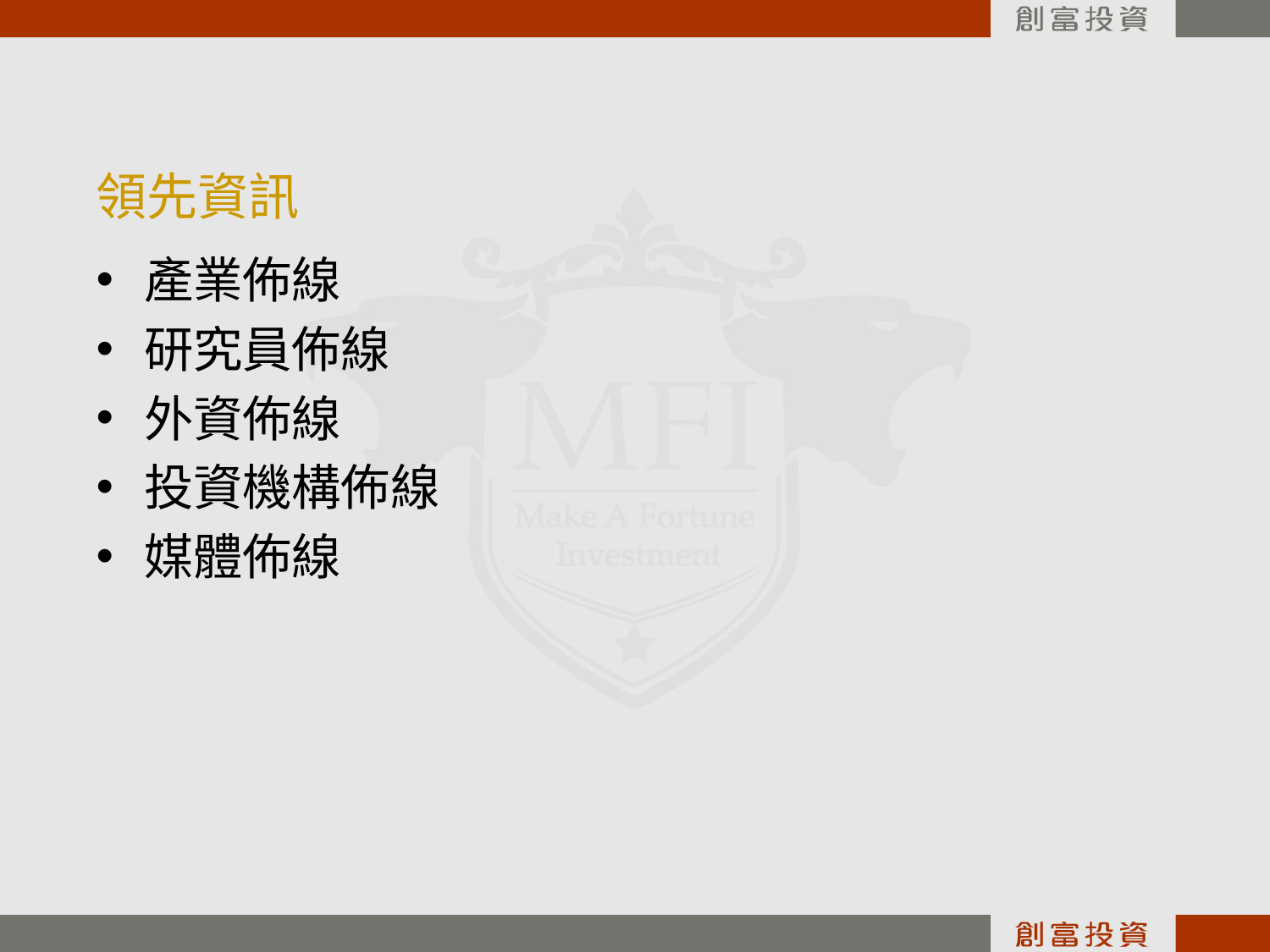

# 領先資訊
產業佈線
研究員佈線
外資佈線
投資機構佈線
媒體佈線